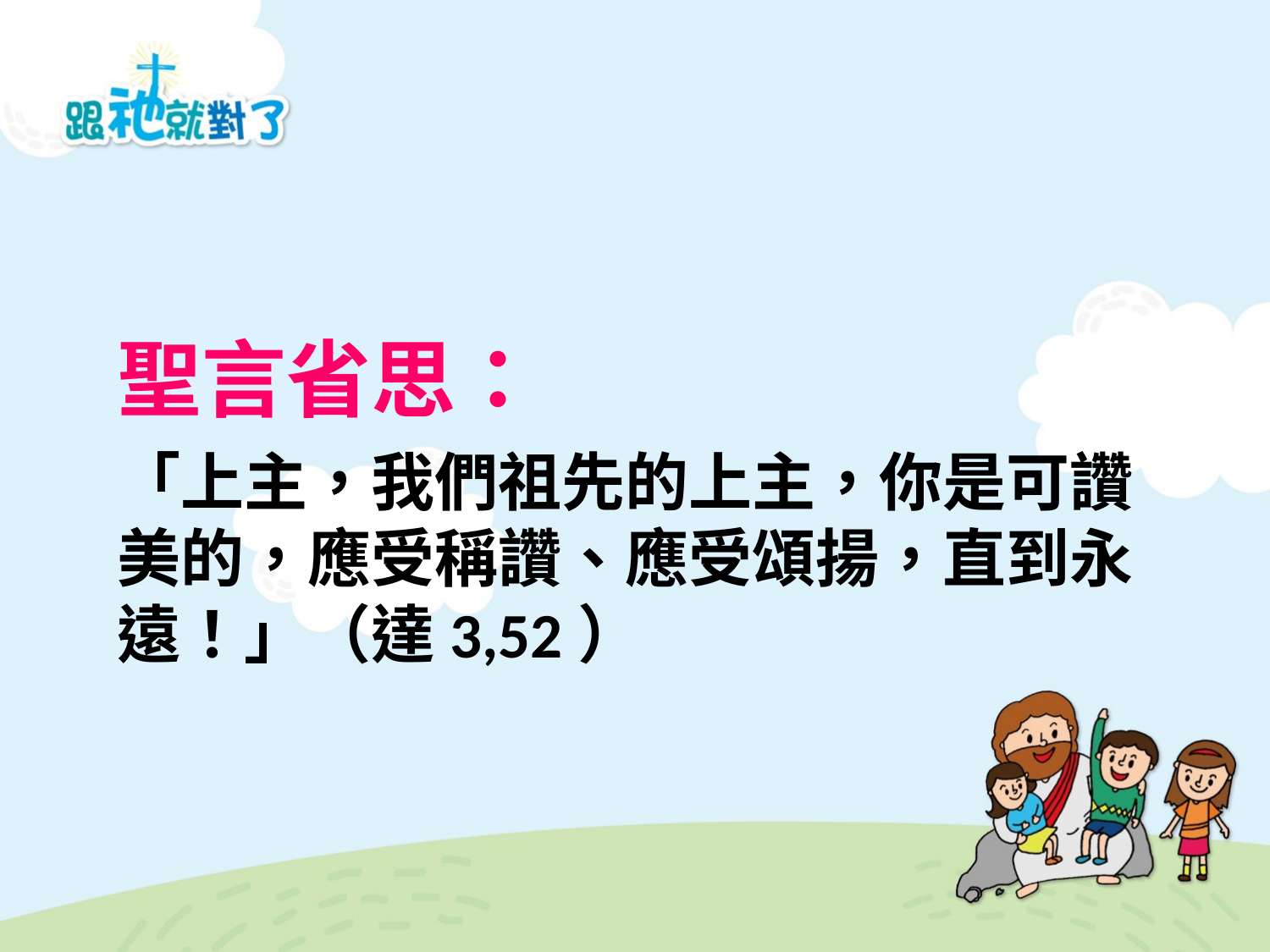

聖言省思：
「上主，我們祖先的上主，你是可讚美的，應受稱讚、應受頌揚，直到永遠！」（達3,52）